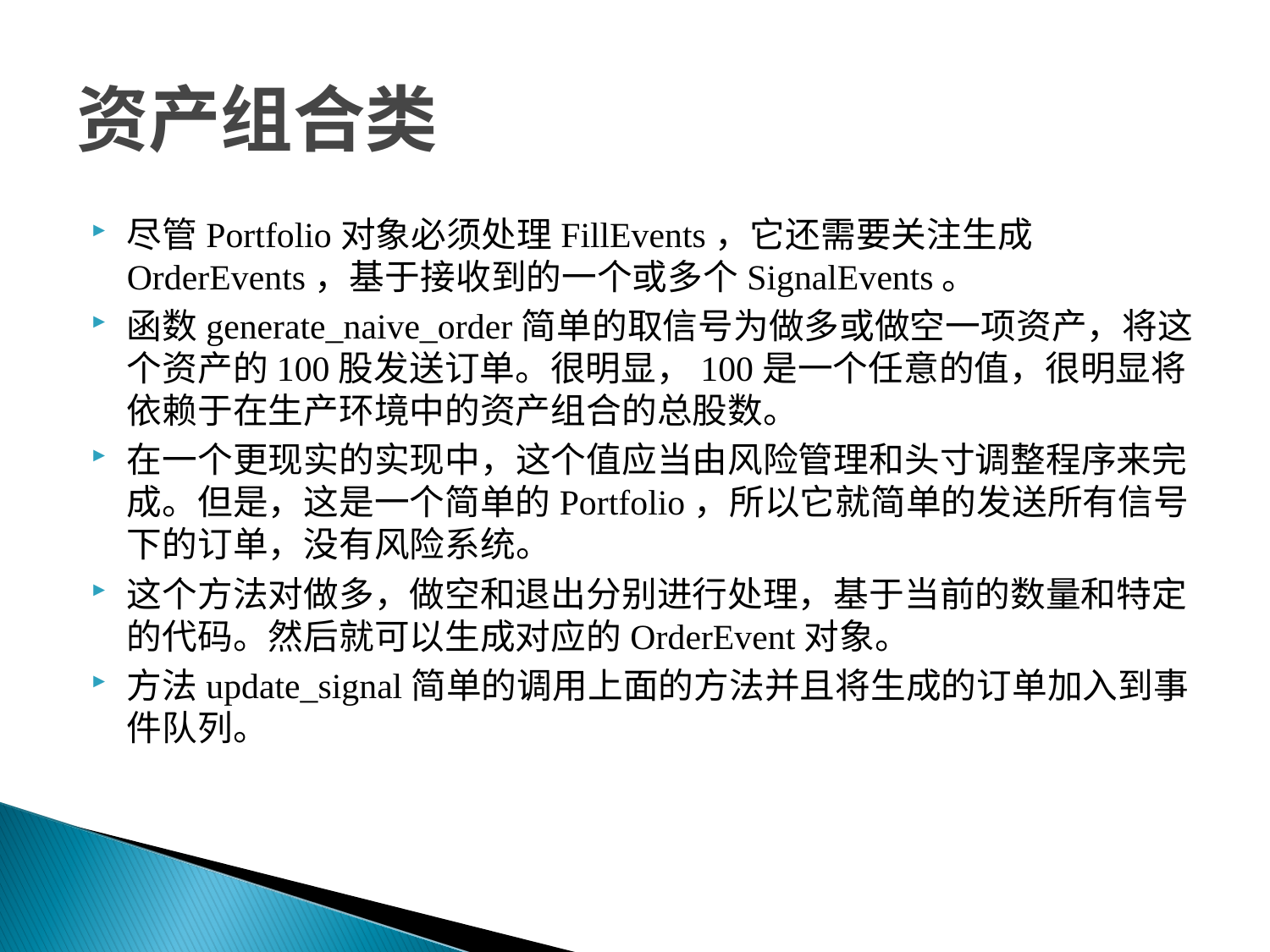

# 资产组合类
尽管Portfolio对象必须处理FillEvents，它还需要关注生成OrderEvents，基于接收到的一个或多个SignalEvents。
函数generate_naive_order简单的取信号为做多或做空一项资产，将这个资产的100股发送订单。很明显，100是一个任意的值，很明显将依赖于在生产环境中的资产组合的总股数。
在一个更现实的实现中，这个值应当由风险管理和头寸调整程序来完成。但是，这是一个简单的Portfolio，所以它就简单的发送所有信号下的订单，没有风险系统。
这个方法对做多，做空和退出分别进行处理，基于当前的数量和特定的代码。然后就可以生成对应的OrderEvent对象。
方法update_signal简单的调用上面的方法并且将生成的订单加入到事件队列。